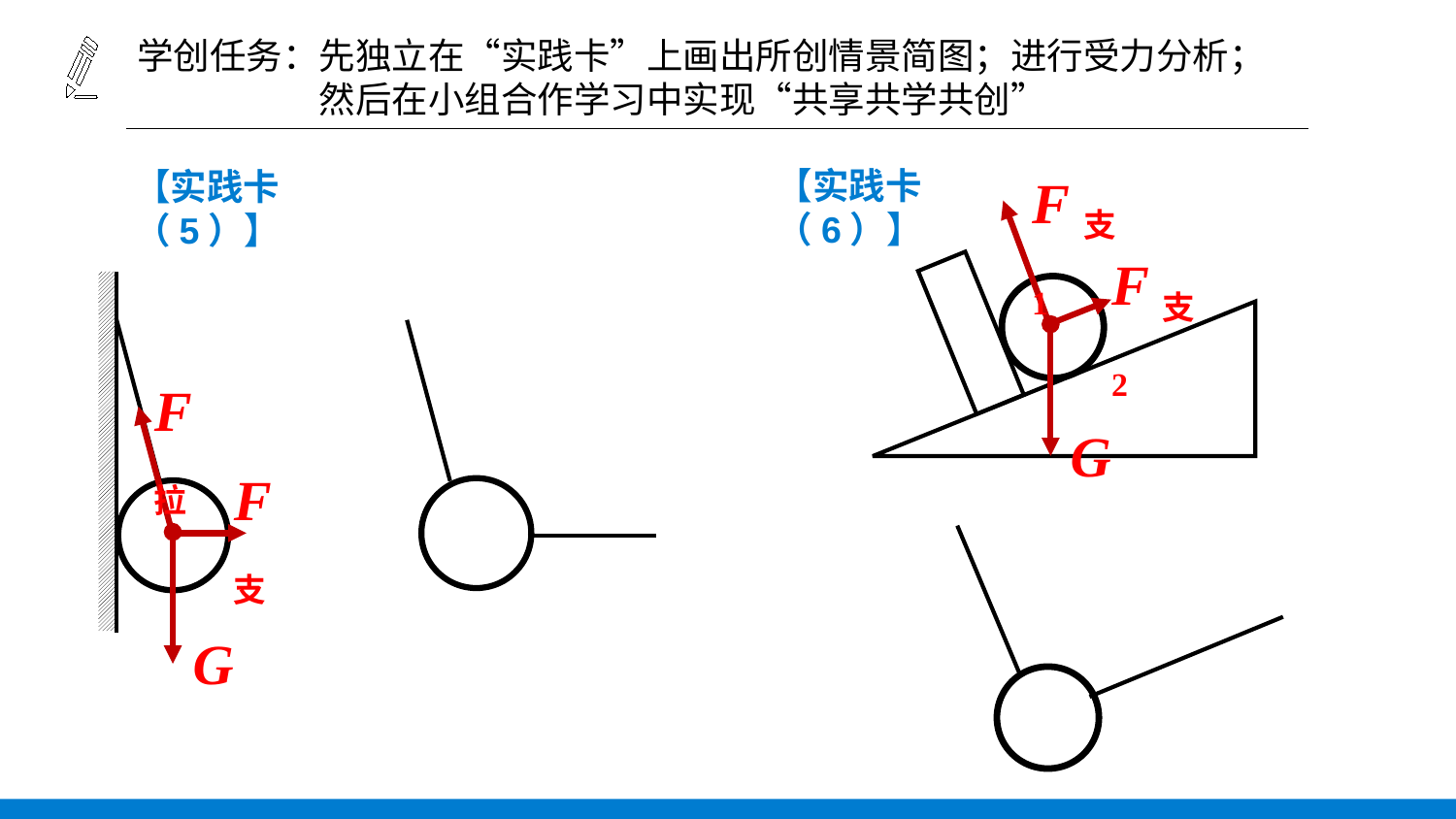

学创任务：先独立在“实践卡”上画出所创情景简图；进行受力分析；
                     然后在小组合作学习中实现“共享共学共创”

【实践卡（6）】
【实践卡（5）】
F支1
F支2

G
F拉
F支

G